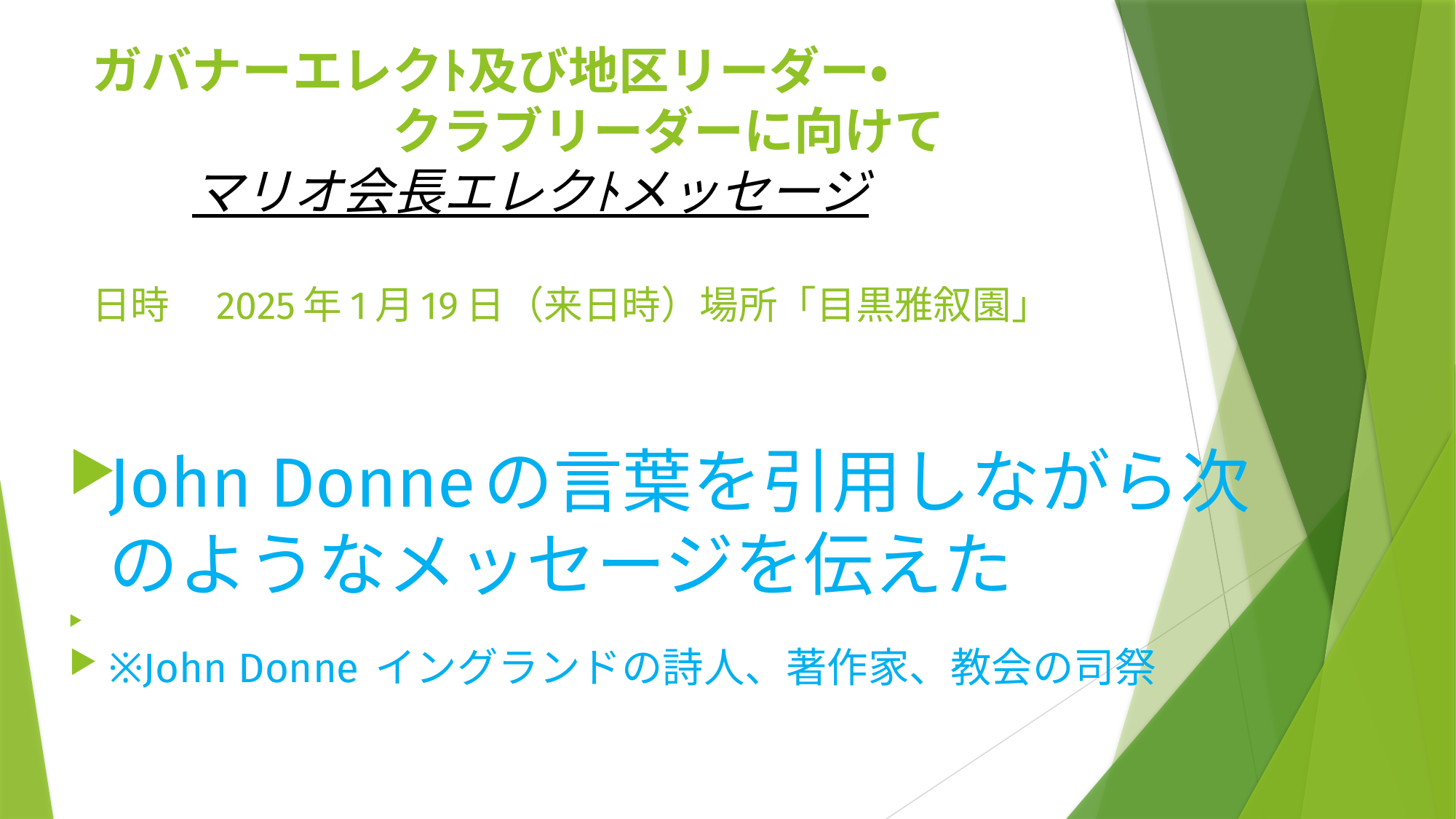

# ガバナーエレクﾄ及び地区リーダー・ 　　　　　　クラブリーダーに向けて 　　マリオ会長エレクﾄメッセージ 　 日時　2025年1月19日（来日時）場所「目黒雅叙園」
John Donneの言葉を引用しながら次のようなメッセージを伝えた

※John Donne イングランドの詩人、著作家、教会の司祭